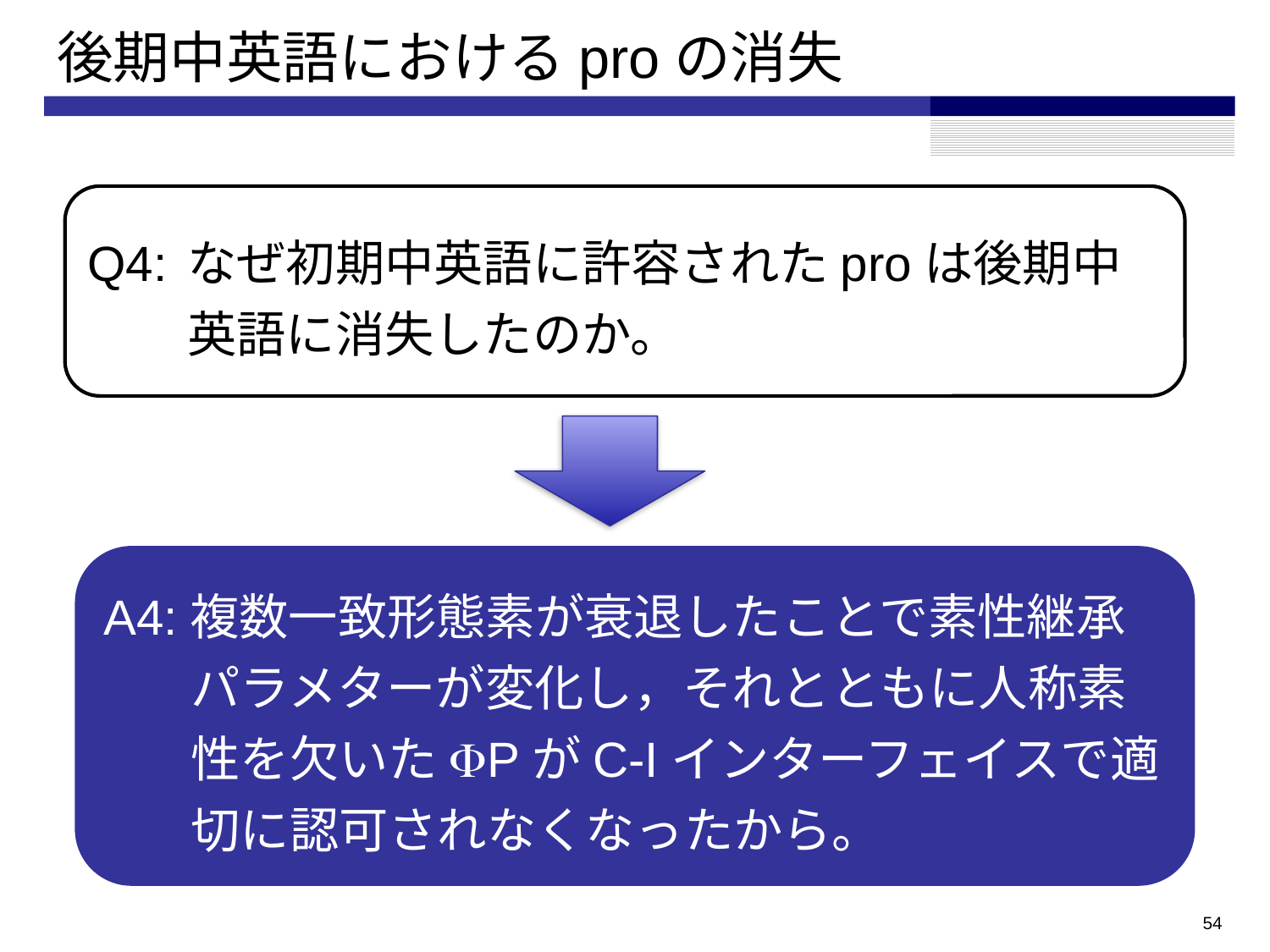

# 後期中英語におけるproの消失
Q4:	なぜ初期中英語に許容されたproは後期中英語に消失したのか。

A4:複数一致形態素が衰退したことで素性継承パラメターが変化し，それとともに人称素性を欠いたΦPがC-Iインターフェイスで適切に認可されなくなったから。
54